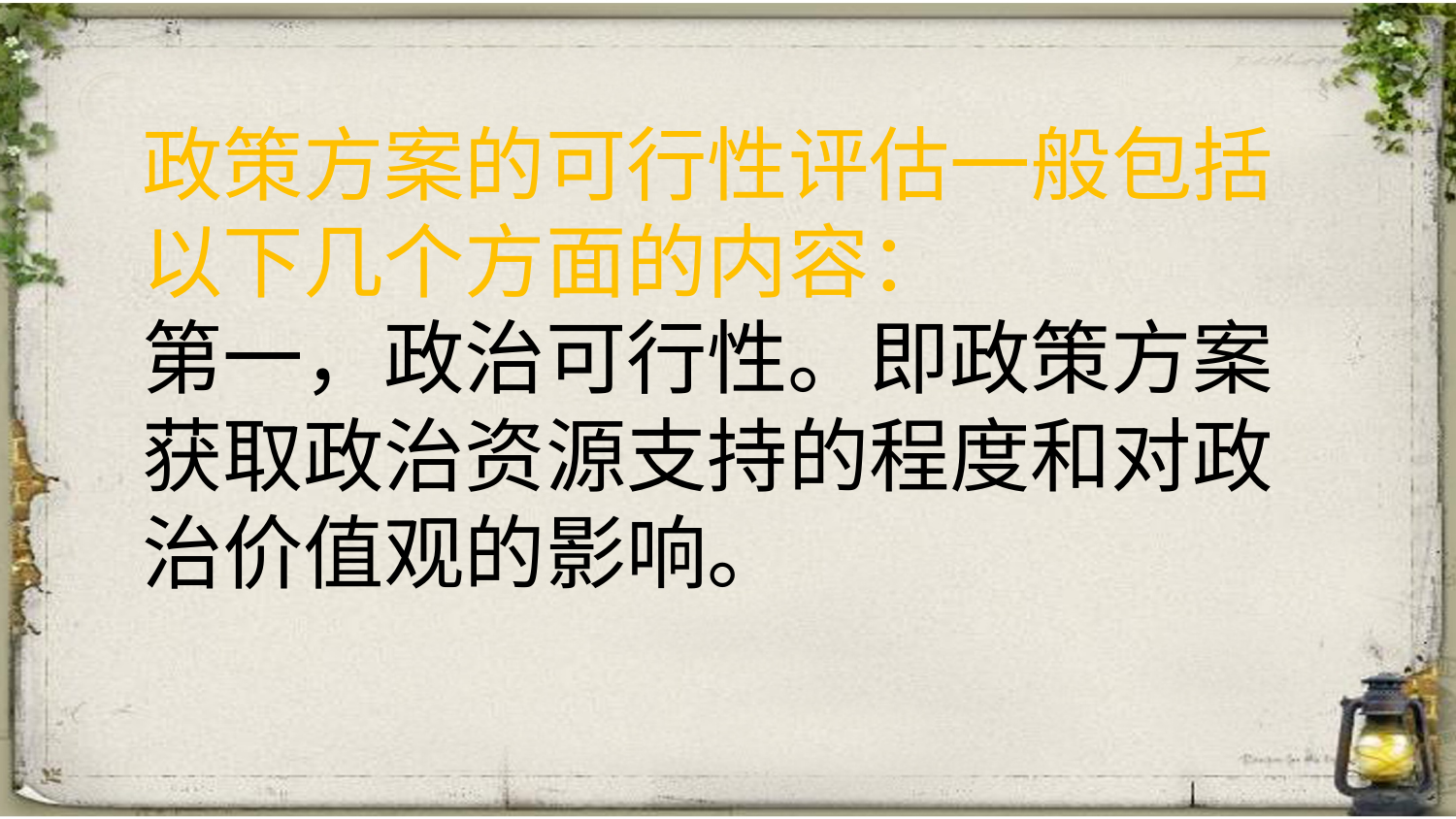

政策方案的可行性评估一般包括以下几个方面的内容：
第一，政治可行性。即政策方案获取政治资源支持的程度和对政治价值观的影响。